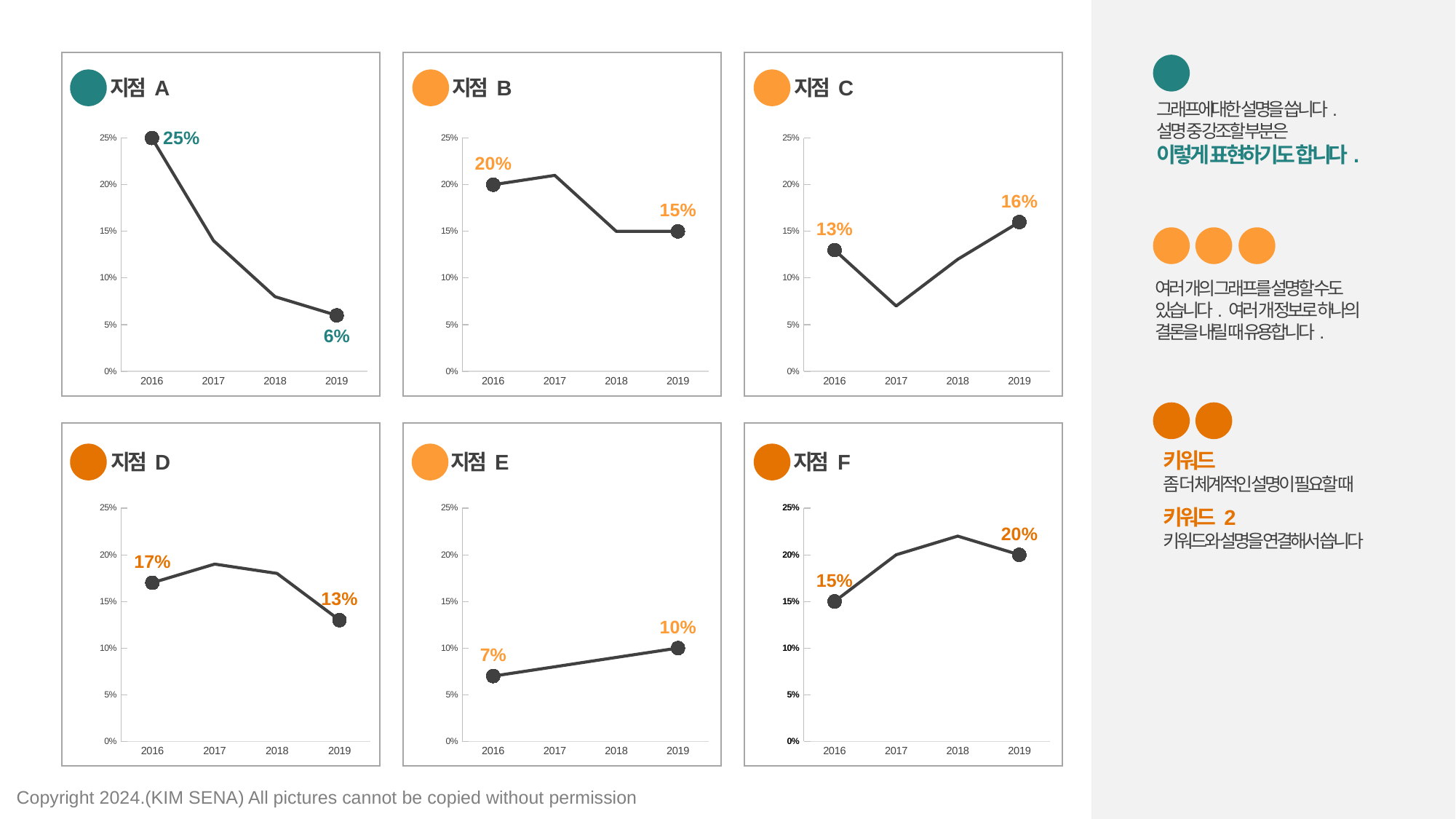

1
그래프에대한 설명을 씁니다.
설명 중 강조할 부분은
이렇게 표현하기도 합니다.
1
지점 A
2
지점 B
3
지점 C

### Chart

| Category | 스스로 한다 |
|---|---|
| 2016 | 0.25 |
| 2017 | 0.14 |
| 2018 | 0.08 |
| 2019 | 0.06 |

### Chart

| Category | 로컬 프린터 |
|---|---|
| 2016 | 0.2 |
| 2017 | 0.21 |
| 2018 | 0.15 |
| 2019 | 0.15 |

### Chart

| Category | 프린트 프레스 |
|---|---|
| 2016 | 0.13 |
| 2017 | 0.07 |
| 2018 | 0.12 |
| 2019 | 0.16 |
2
3
5
여러 개의 그래프를 설명할 수도
있습니다. 여러 개 정보로 하나의
결론을 내릴 때 유용합니다.
4
6

키워드
좀 더 체계적인 설명이 필요할 때
키워드 2
키워드와 설명을 연결해서 씁니다
4
지점 D
5
지점 E
6
지점 F

### Chart

| Category | 커스텀프린트 |
|---|---|
| 2016 | 0.17 |
| 2017 | 0.19 |
| 2018 | 0.18 |
| 2019 | 0.13 |

### Chart

| Category | Column1 | XBX 비즈니스 |
|---|---|---|
| 2016 | None | 0.07 |
| 2017 | None | 0.08 |
| 2018 | None | 0.09 |
| 2019 | None | 0.1 |

### Chart

| Category | XBX 스탠다드 |
|---|---|
| 2016 | 0.15 |
| 2017 | 0.2 |
| 2018 | 0.22 |
| 2019 | 0.2 |